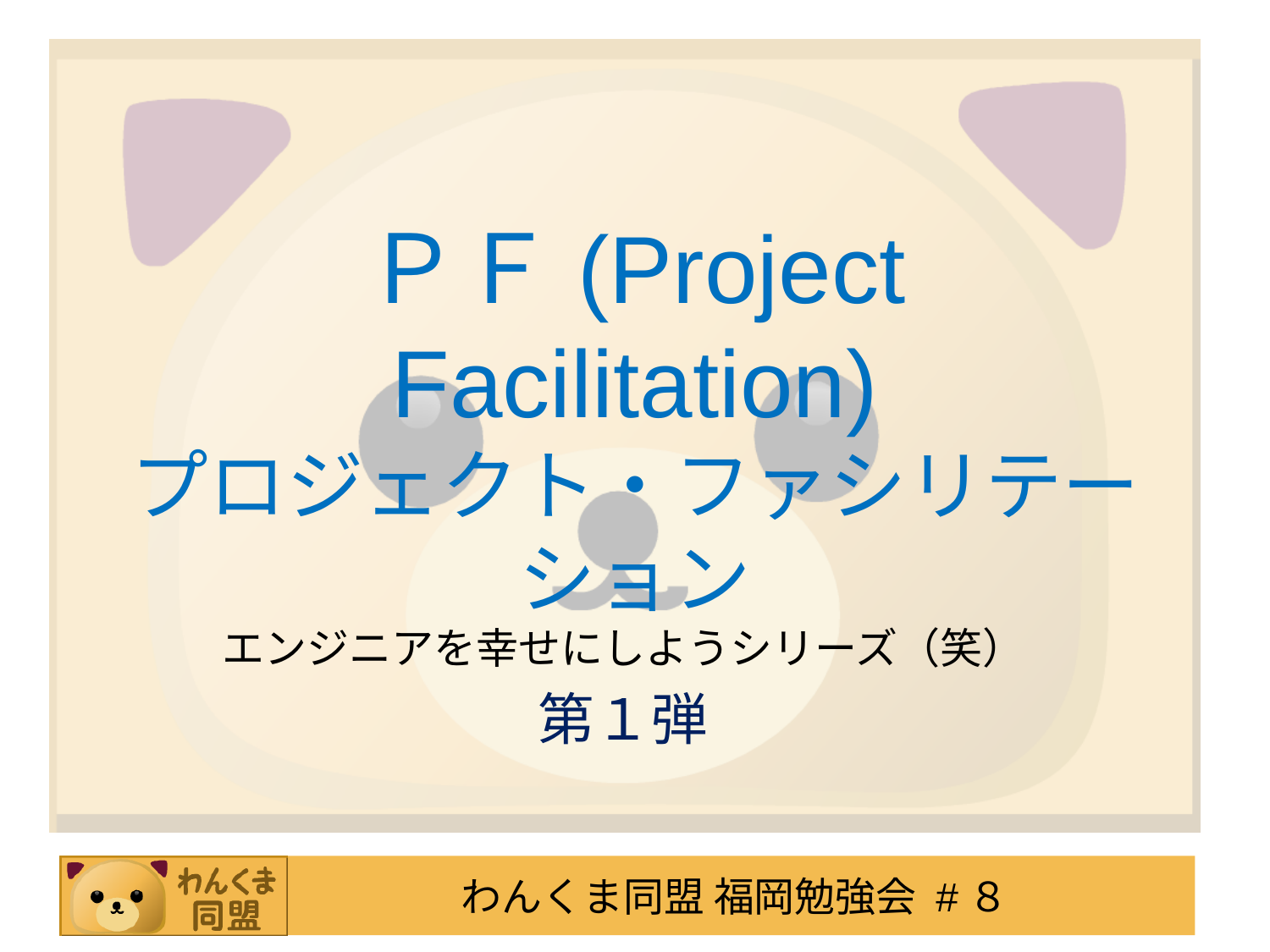

# ＰＦ(Project Facilitation) プロジェクト・ファシリテーション
エンジニアを幸せにしようシリーズ（笑）
第１弾